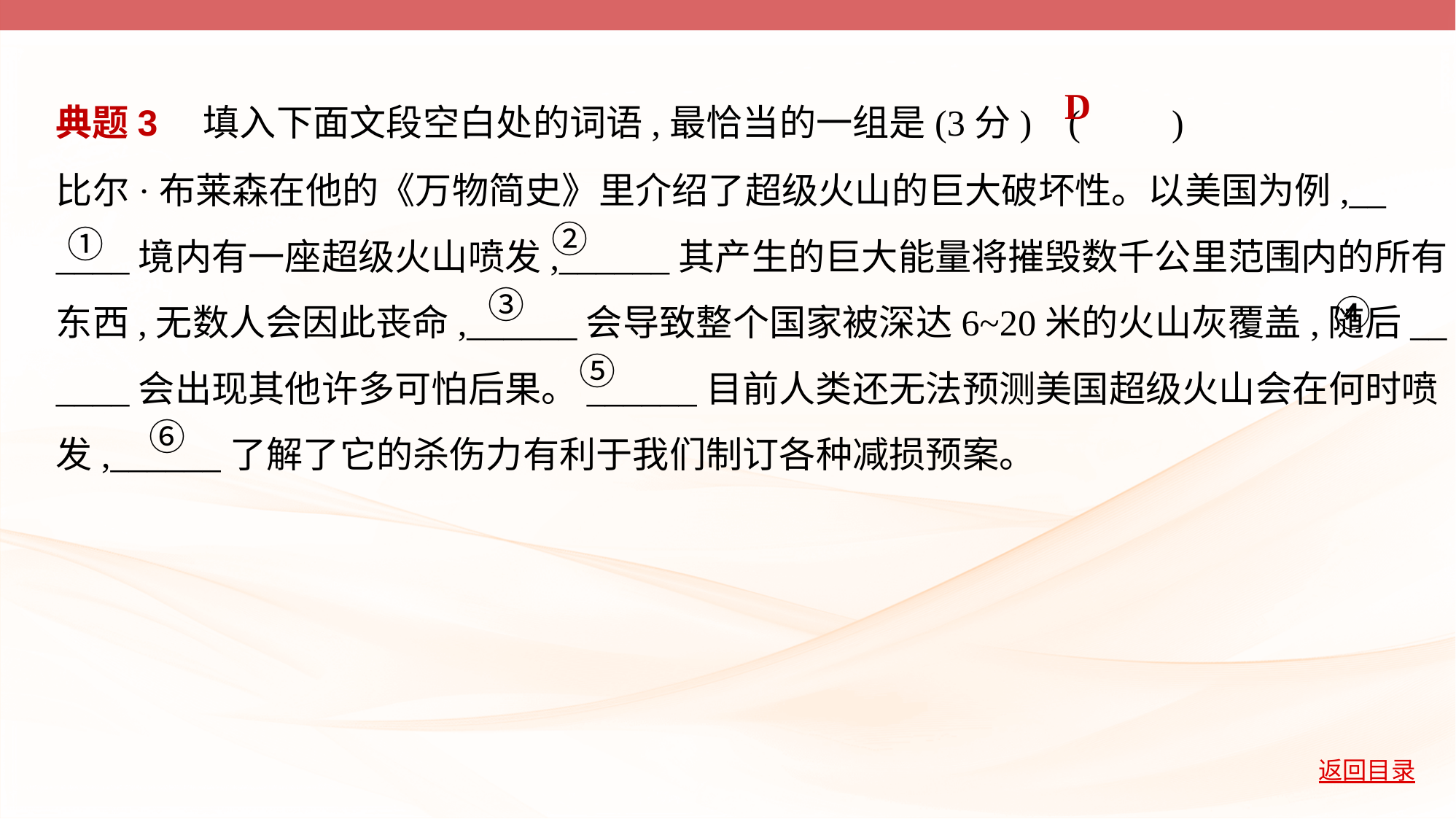

典题3　填入下面文段空白处的词语,最恰当的一组是(3分) (          )
比尔·布莱森在他的《万物简史》里介绍了超级火山的巨大破坏性。以美国为例,__
____境内有一座超级火山喷发,______其产生的巨大能量将摧毁数千公里范围内的所有
东西,无数人会因此丧命,______会导致整个国家被深达6~20米的火山灰覆盖,随后__
____会出现其他许多可怕后果。______目前人类还无法预测美国超级火山会在何时喷
发,______了解了它的杀伤力有利于我们制订各种减损预案。
D
　②
　①
　③
　④

　⑤
　⑥